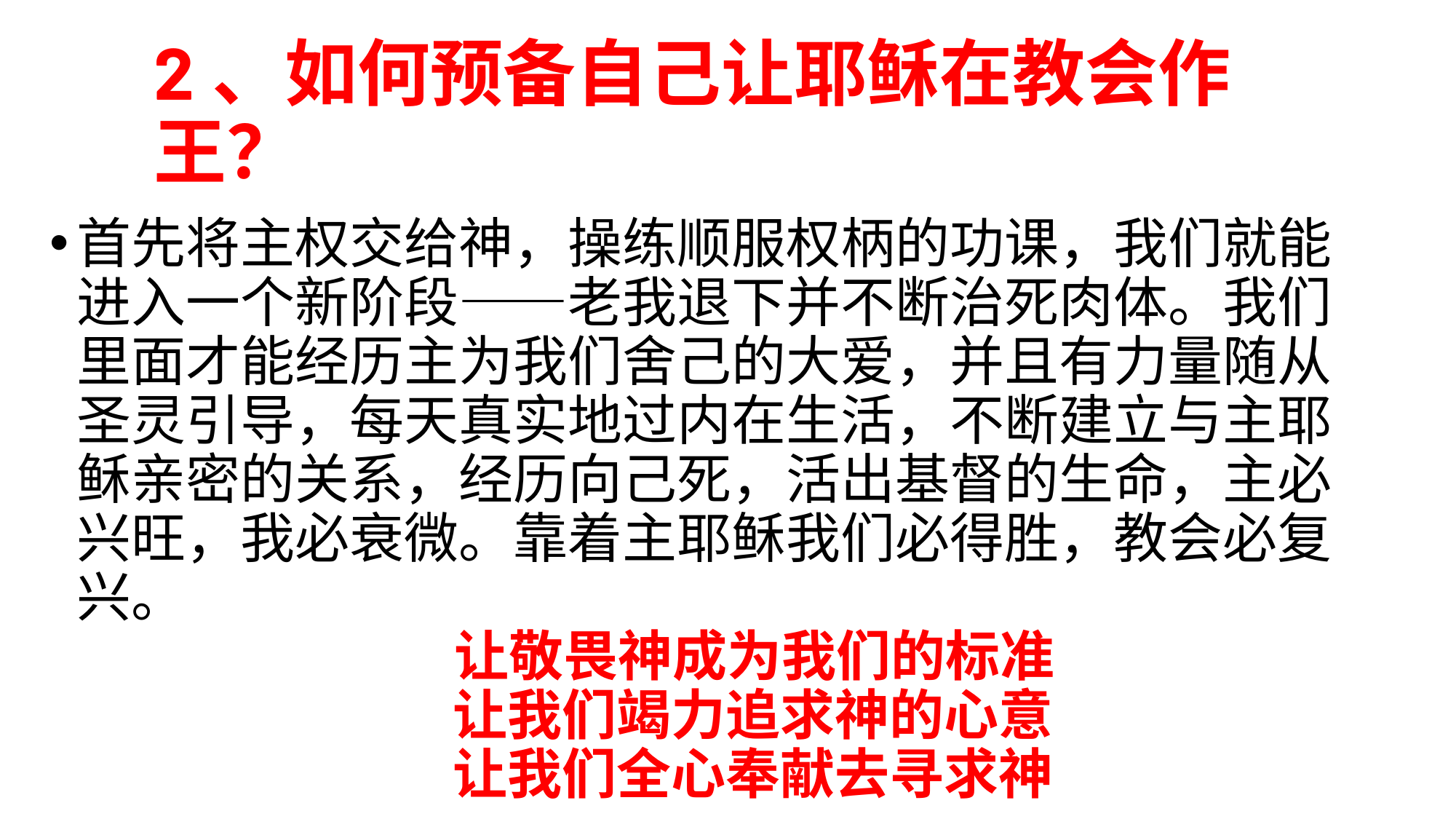

# 2、如何预备自己让耶稣在教会作王？
首先将主权交给神，操练顺服权柄的功课，我们就能进入一个新阶段——老我退下并不断治死肉体。我们里面才能经历主为我们舍己的大爱，并且有力量随从圣灵引导，每天真实地过内在生活，不断建立与主耶稣亲密的关系，经历向己死，活出基督的生命，主必兴旺，我必衰微。靠着主耶稣我们必得胜，教会必复兴。
      让敬畏神成为我们的标准
     让我们竭力追求神的心意
     让我们全心奉献去寻求神